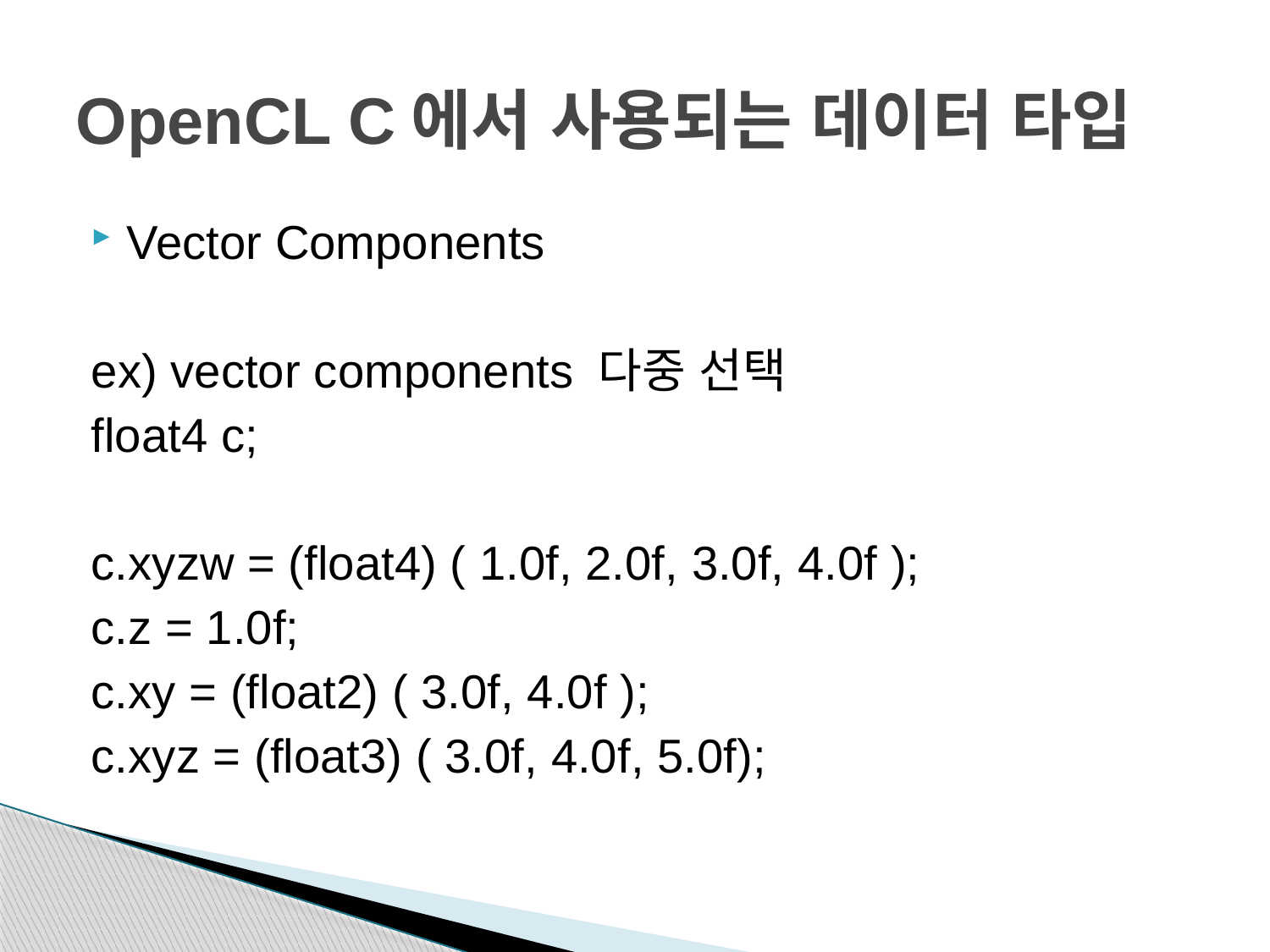

# OpenCL C에서 사용되는 데이터 타입
Vector Components

ex) vector components 다중 선택
float4 c;

c.xyzw = (float4) ( 1.0f, 2.0f, 3.0f, 4.0f );
c.z = 1.0f;
c.xy = (float2) ( 3.0f, 4.0f );
c.xyz = (float3) ( 3.0f, 4.0f, 5.0f);